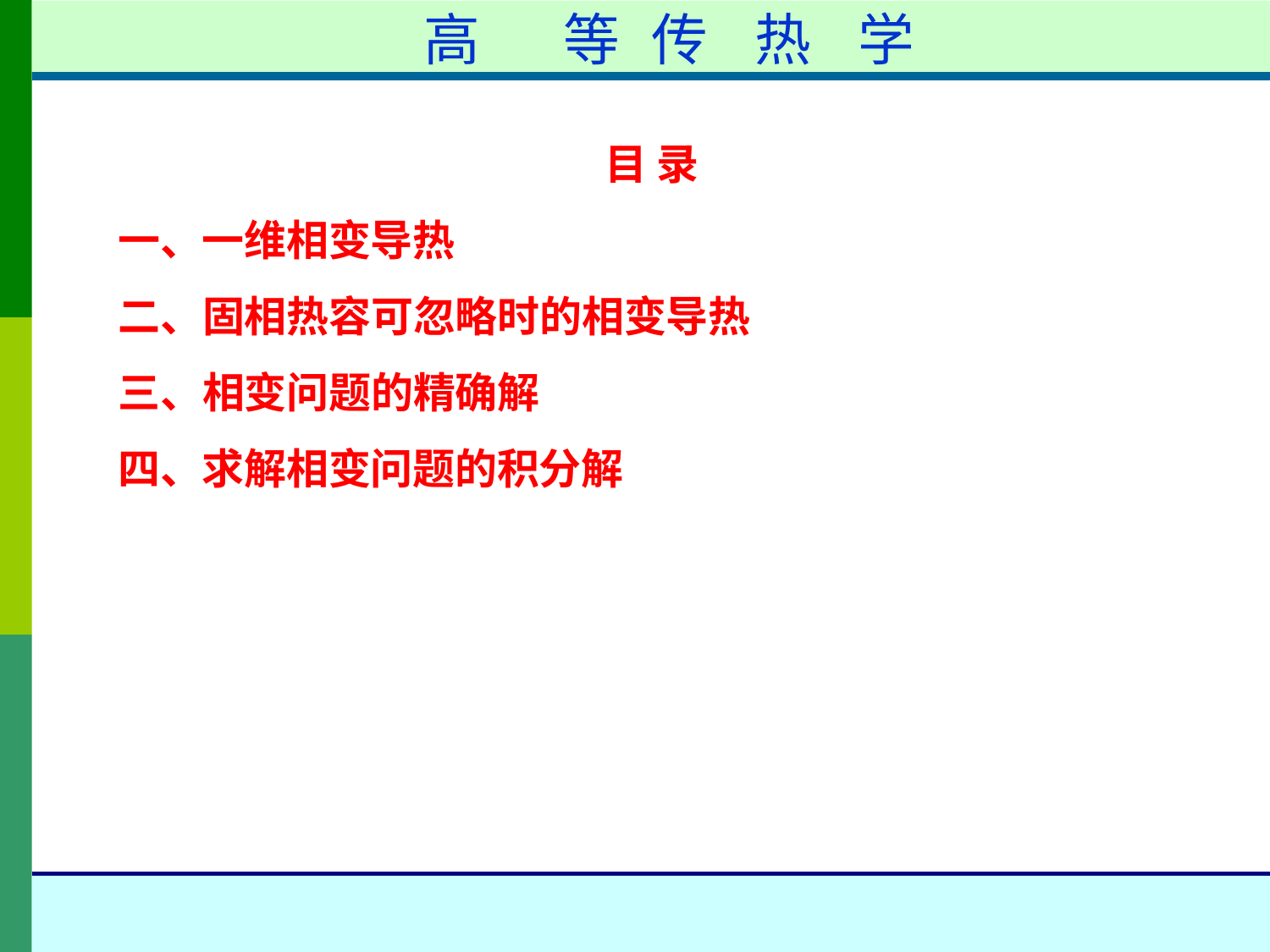

高	等	传	热	学

目 录
一、一维相变导热
二、固相热容可忽略时的相变导热
三、相变问题的精确解
四、求解相变问题的积分解